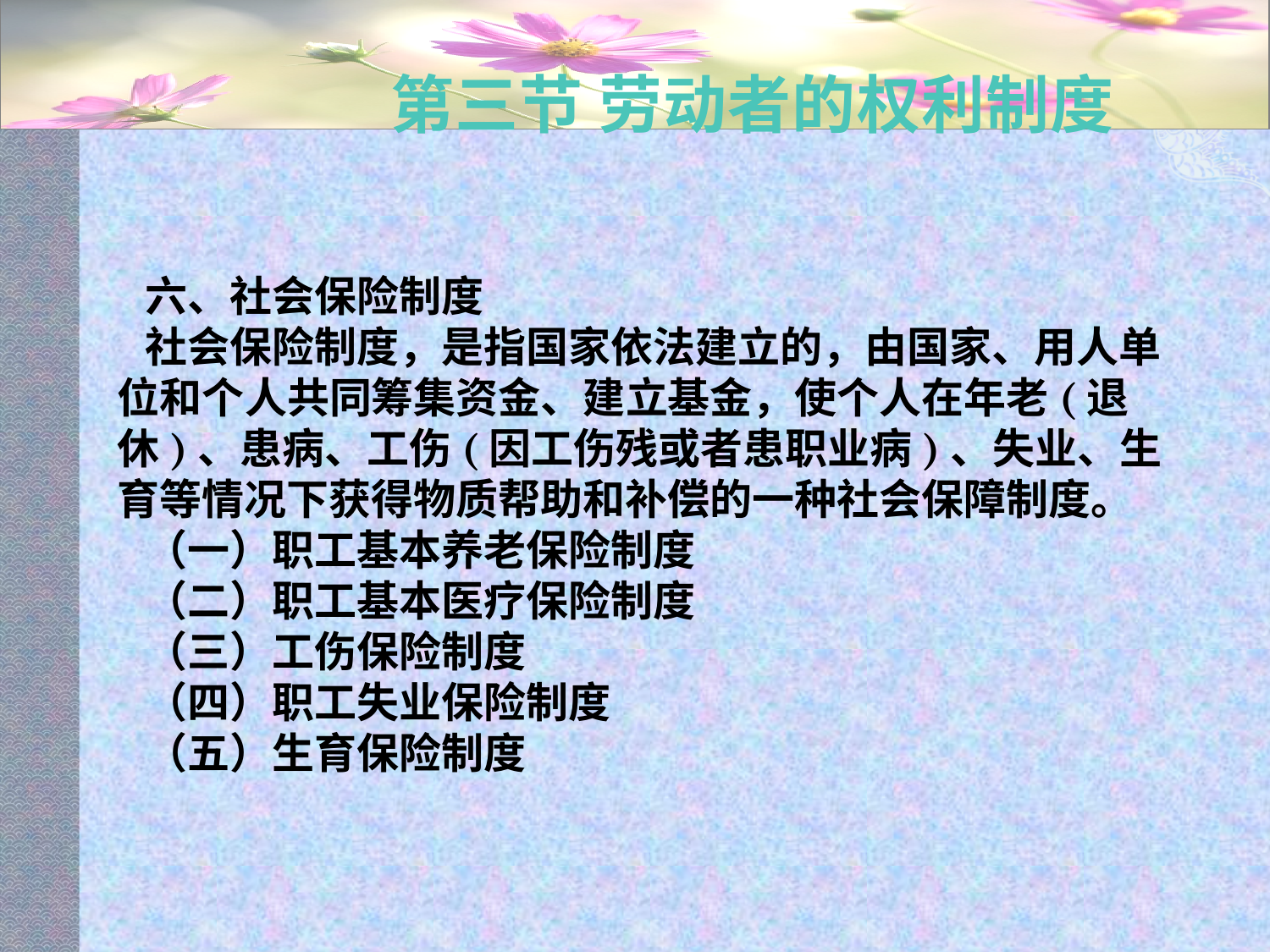

# 第三节 劳动者的权利制度
六、社会保险制度
社会保险制度，是指国家依法建立的，由国家、用人单位和个人共同筹集资金、建立基金，使个人在年老(退休)、患病、工伤(因工伤残或者患职业病)、失业、生育等情况下获得物质帮助和补偿的一种社会保障制度。
（一）职工基本养老保险制度
（二）职工基本医疗保险制度
（三）工伤保险制度
（四）职工失业保险制度
（五）生育保险制度